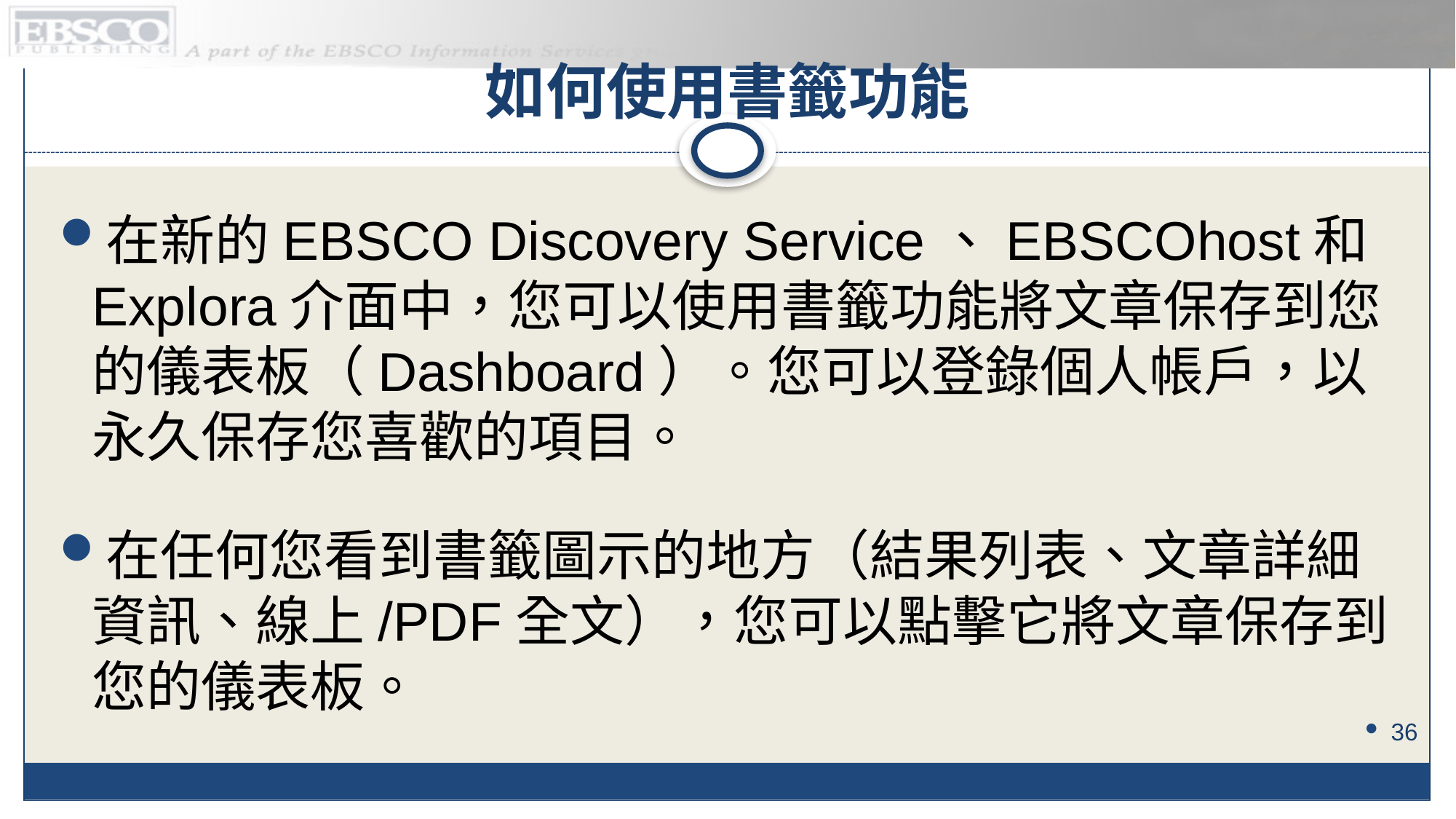

如何使用書籤功能
在新的EBSCO Discovery Service、EBSCOhost和Explora介面中，您可以使用書籤功能將文章保存到您的儀表板（Dashboard）。您可以登錄個人帳戶，以永久保存您喜歡的項目。

在任何您看到書籤圖示的地方（結果列表、文章詳細資訊、線上/PDF全文），您可以點擊它將文章保存到您的儀表板。

36